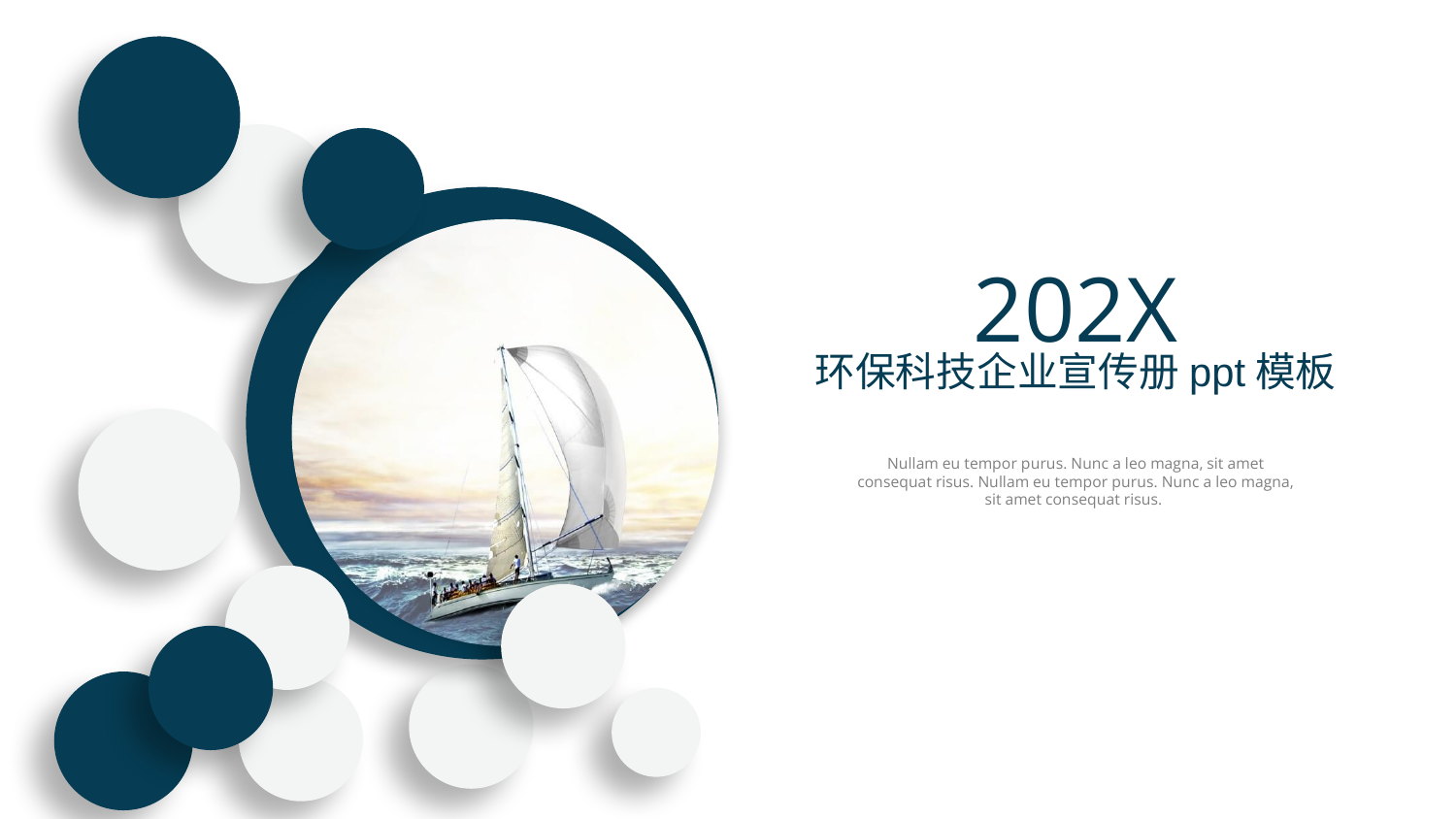

202X
环保科技企业宣传册ppt模板

Nullam eu tempor purus. Nunc a leo magna, sit amet consequat risus. Nullam eu tempor purus. Nunc a leo magna, sit amet consequat risus.